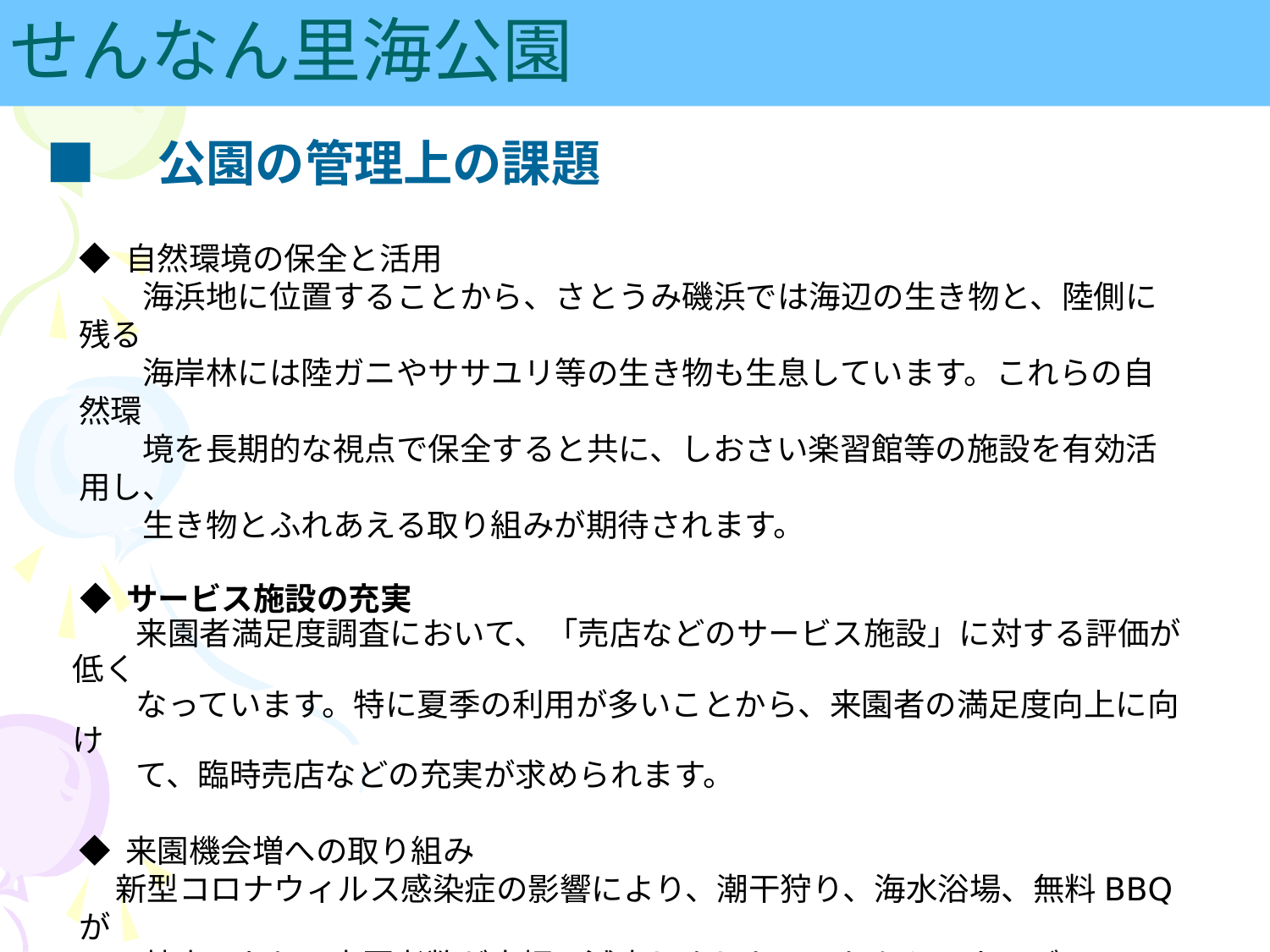

せんなん里海公園
#
■　公園の管理上の課題
◆ 自然環境の保全と活用
　　海浜地に位置することから、さとうみ磯浜では海辺の生き物と、陸側に残る
　　海岸林には陸ガニやササユリ等の生き物も生息しています。これらの自然環
　　境を長期的な視点で保全すると共に、しおさい楽習館等の施設を有効活用し、
　　生き物とふれあえる取り組みが期待されます。

 ◆ サービス施設の充実
　　来園者満足度調査において、「売店などのサービス施設」に対する評価が低く
　　なっています。特に夏季の利用が多いことから、来園者の満足度向上に向け
　　て、臨時売店などの充実が求められます。

◆ 来園機会増への取り組み
    新型コロナウィルス感染症の影響により、潮干狩り、海水浴場、無料BBQが
　　禁止となり、来園者数が大幅に減少しました。これからのウィズコロナに向けて、
　　よりこの公園の特色を活かしたイベントや施設の導入など、公園のにぎわい創
　　出のための新たな工夫や取組みが期待されます。